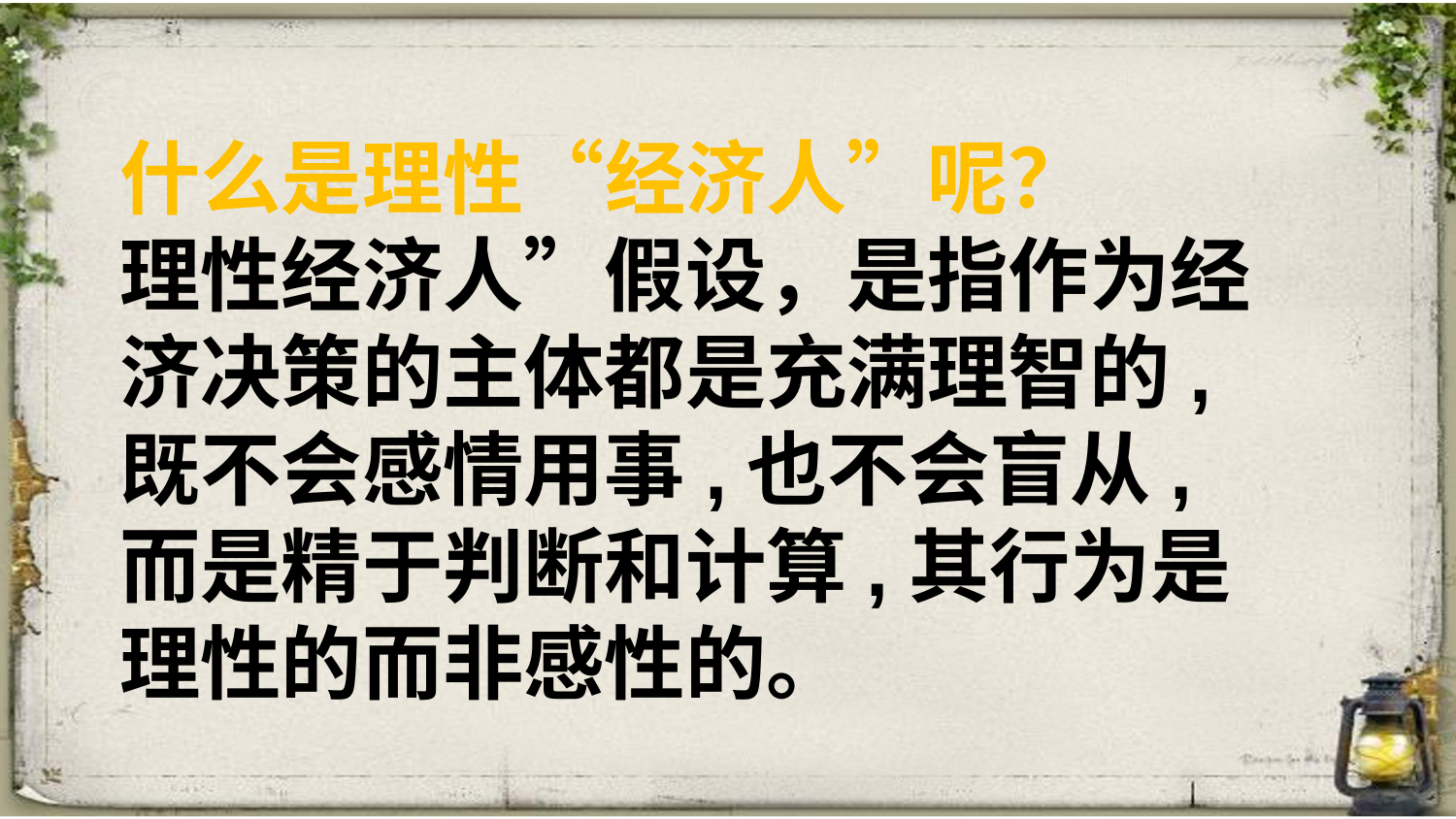

什么是理性“经济人”呢？
理性经济人”假设，是指作为经济决策的主体都是充满理智的,既不会感情用事,也不会盲从,而是精于判断和计算,其行为是理性的而非感性的。